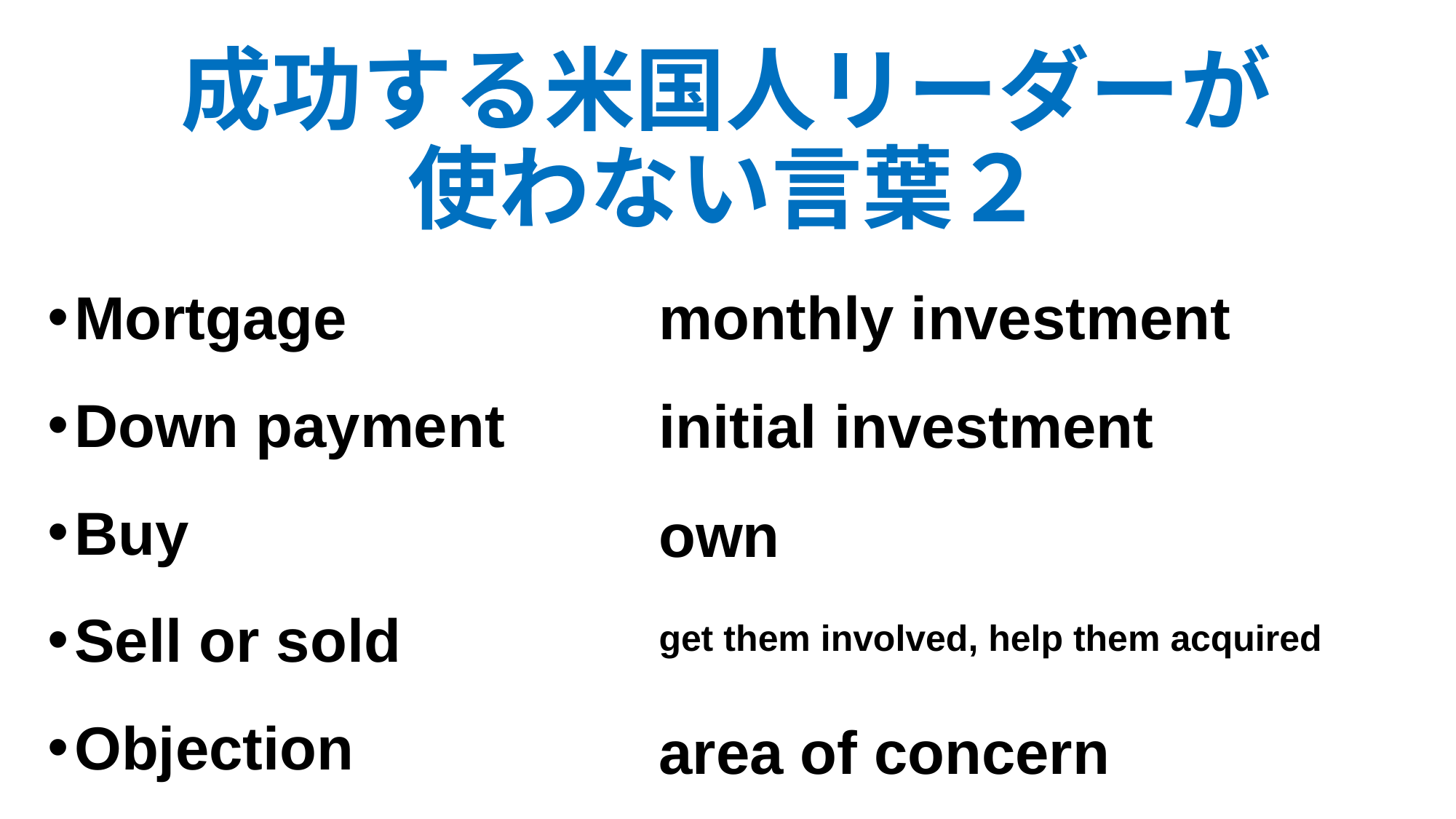

成功する米国人リーダーが
使わない言葉２
Mortgage
monthly investment
Down payment
initial investment
Buy
own
Sell or sold
get them involved, help them acquired
Objection
area of concern